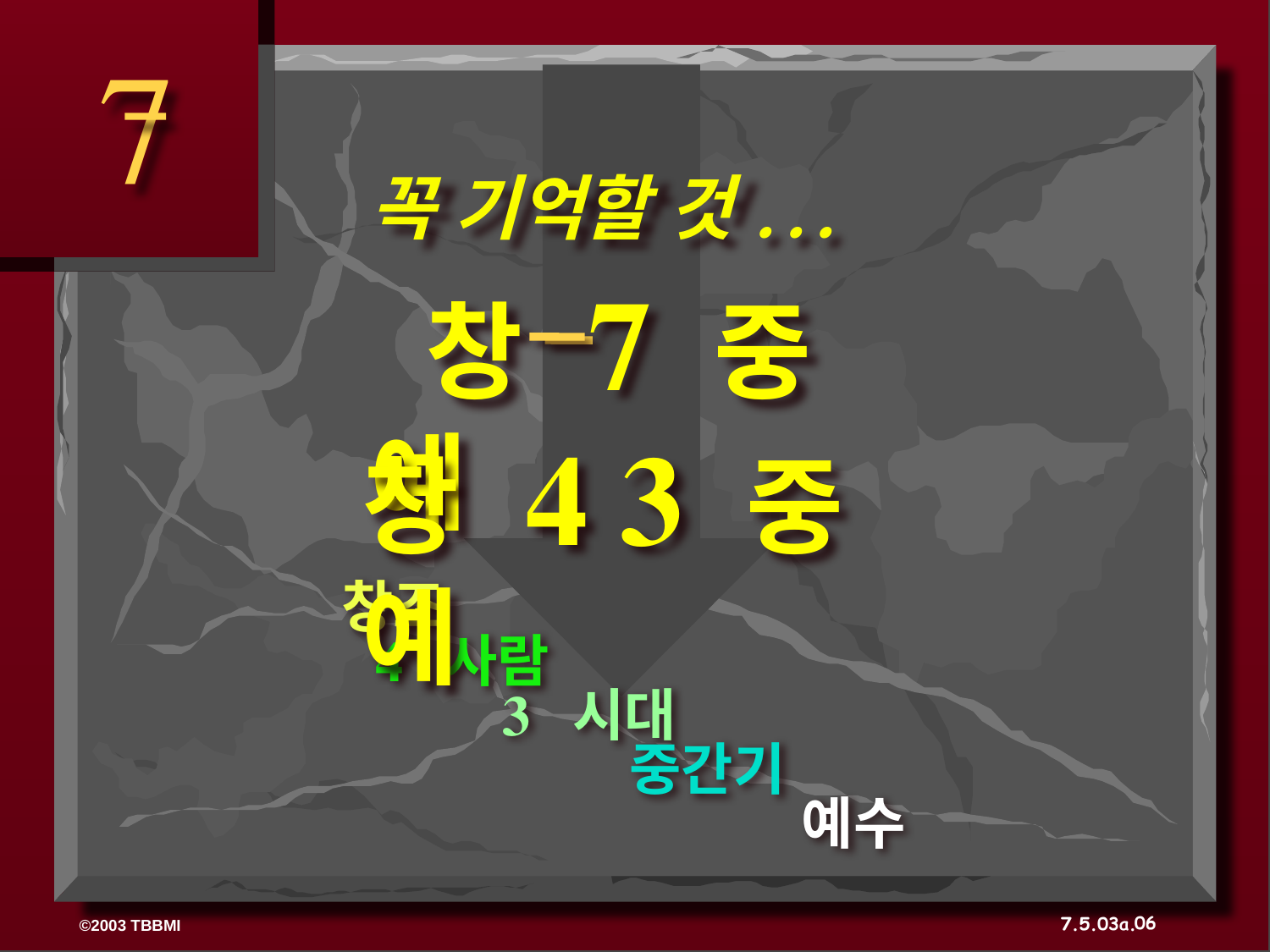

7

꼭 기억할 것...
 창 7 중 예

창 4 3 중 예
	     창조
		4  사람
			3  시대
				중간기
					  예수

06